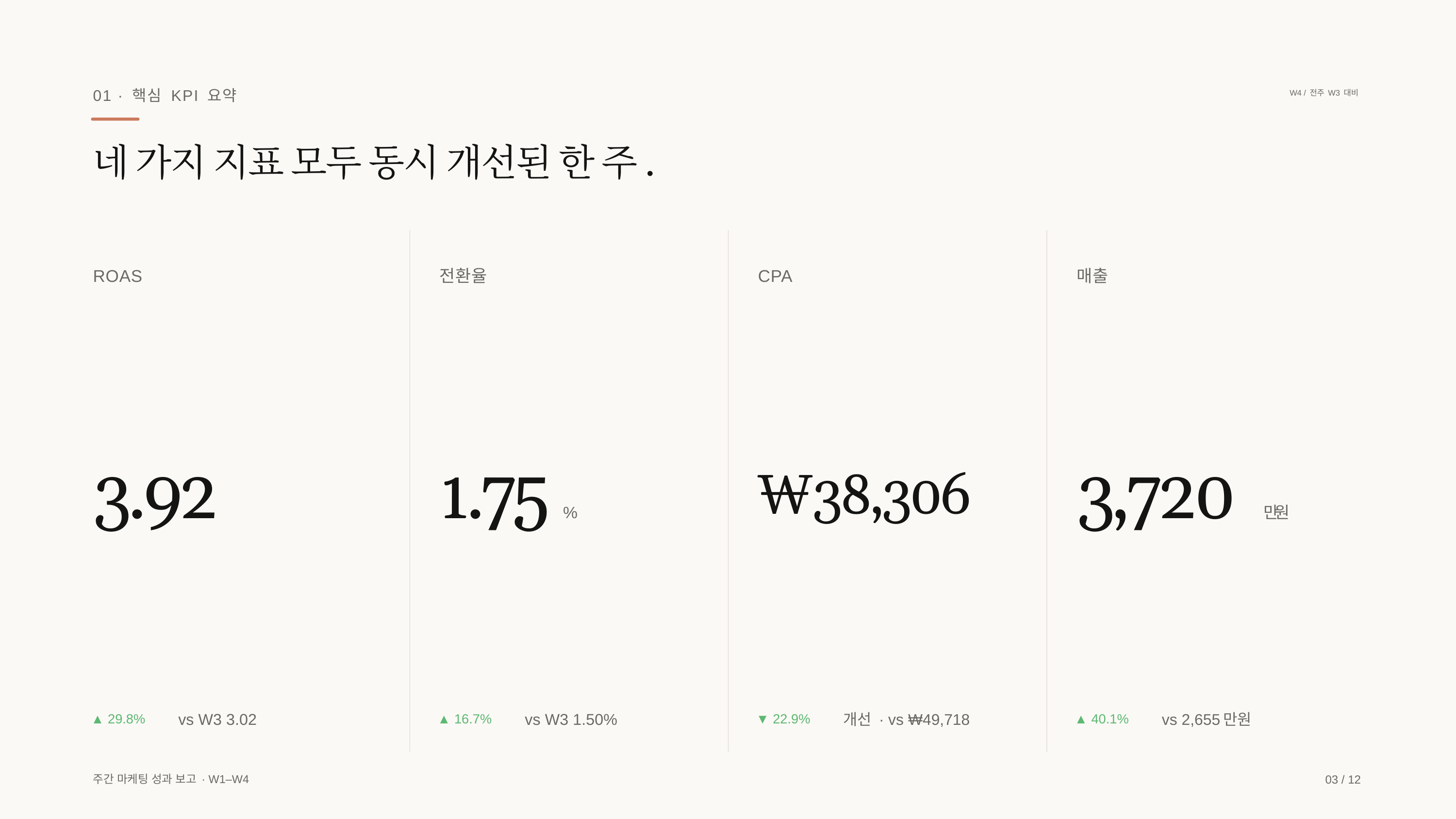

01 · 핵심 KPI 요약
W4 / 전주 W3 대비

네 가지 지표 모두 동시 개선된 한 주.

ROAS
전환율
CPA
매출
3.92
1.75 %
3,720 만원
₩38,306
vs W3 3.02
vs W3 1.50%
개선 · vs ₩49,718
vs 2,655만원
▲ 29.8%
▲ 16.7%
▼ 22.9%
▲ 40.1%
주간 마케팅 성과 보고 · W1–W4
03 / 12